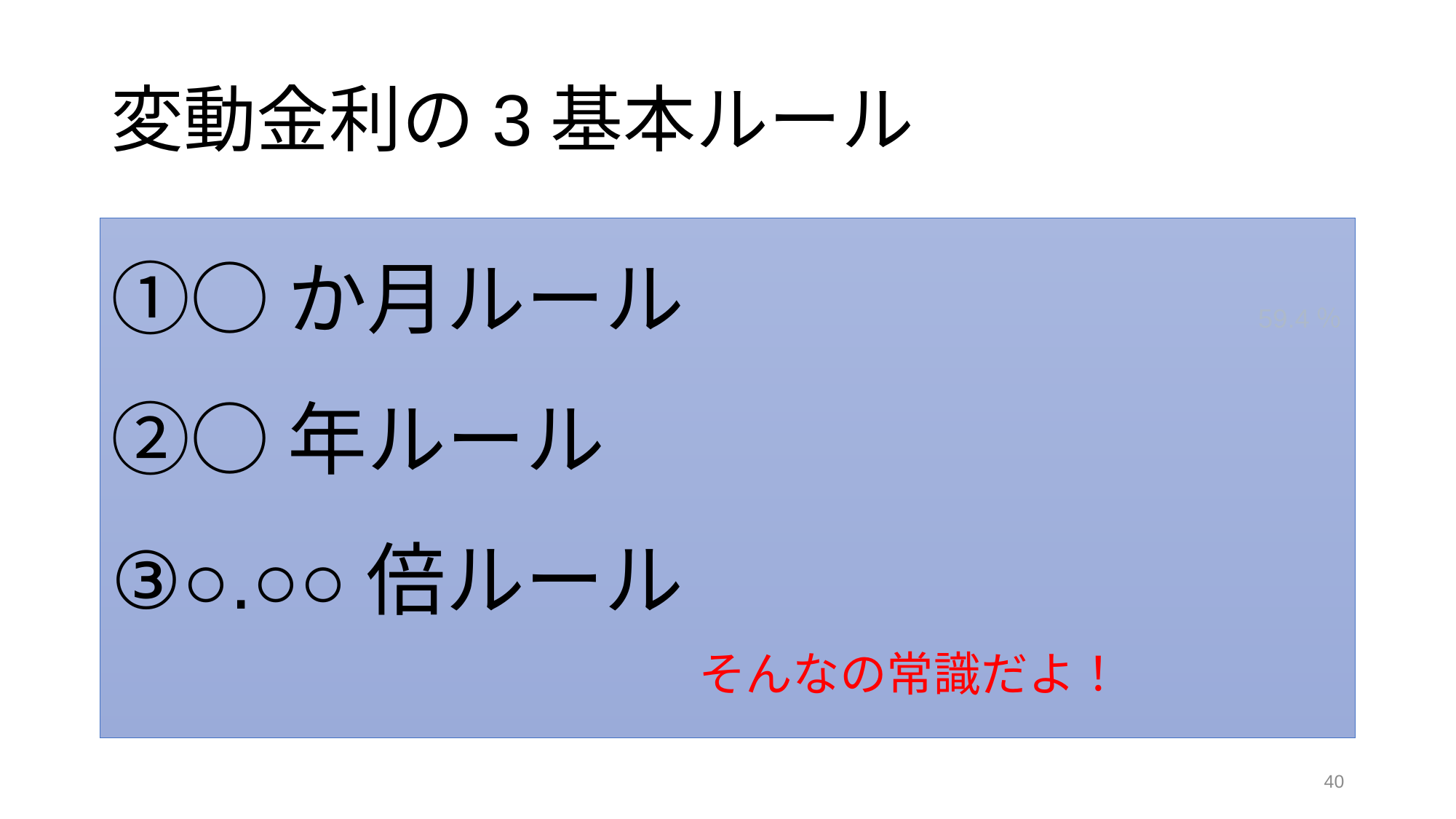

# 変動金利の3基本ルール

①○か月ルール　　　　　　　59.4％

②○年ルール

③○.○○倍ルール
　　　　　　　　　　そんなの常識だよ！
40